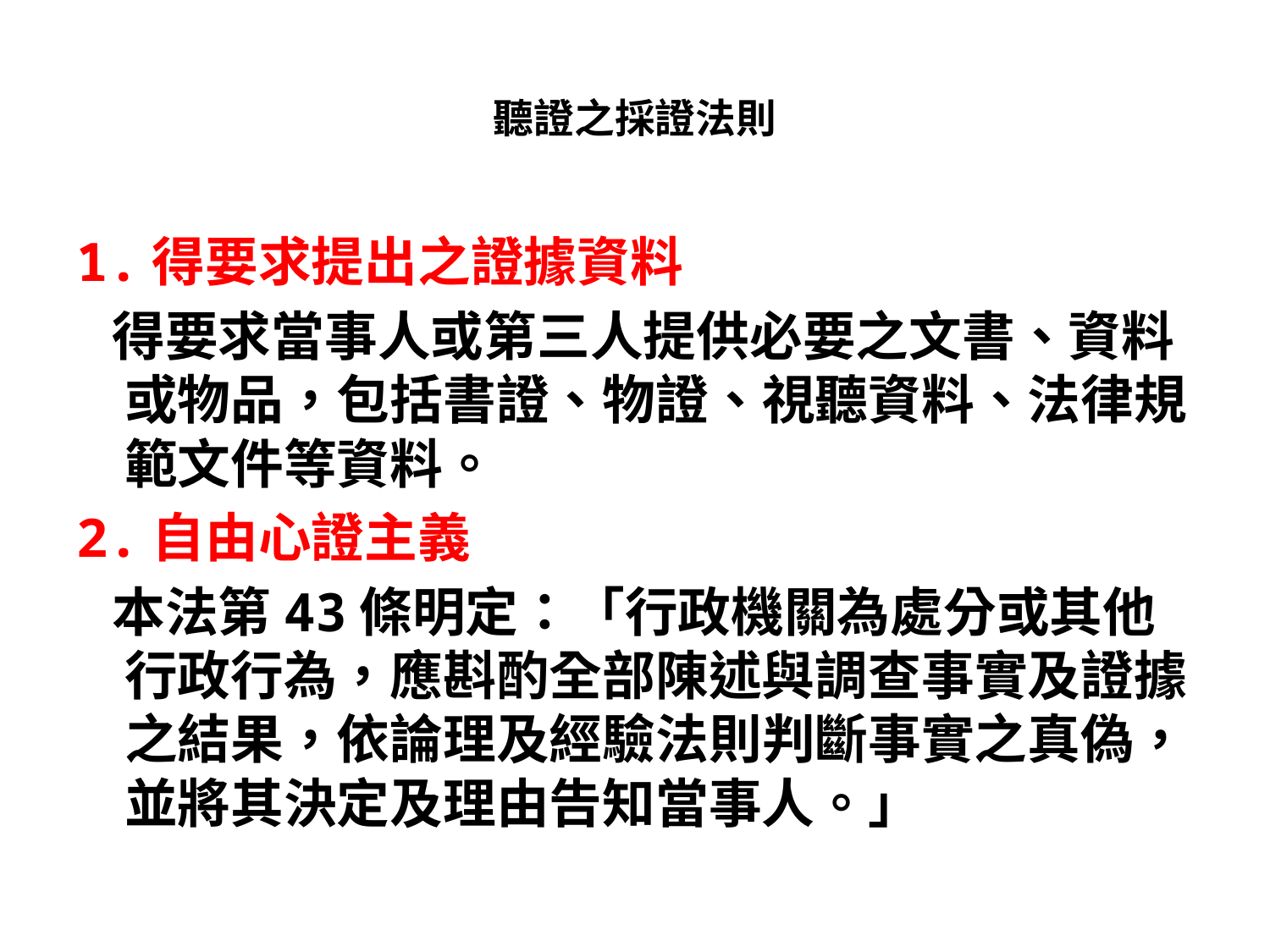

# 聽證之採證法則
1.得要求提出之證據資料
  得要求當事人或第三人提供必要之文書、資料或物品，包括書證、物證、視聽資料、法律規範文件等資料。
2.自由心證主義
  本法第43條明定：「行政機關為處分或其他行政行為，應斟酌全部陳述與調查事實及證據之結果，依論理及經驗法則判斷事實之真偽，並將其決定及理由告知當事人。」